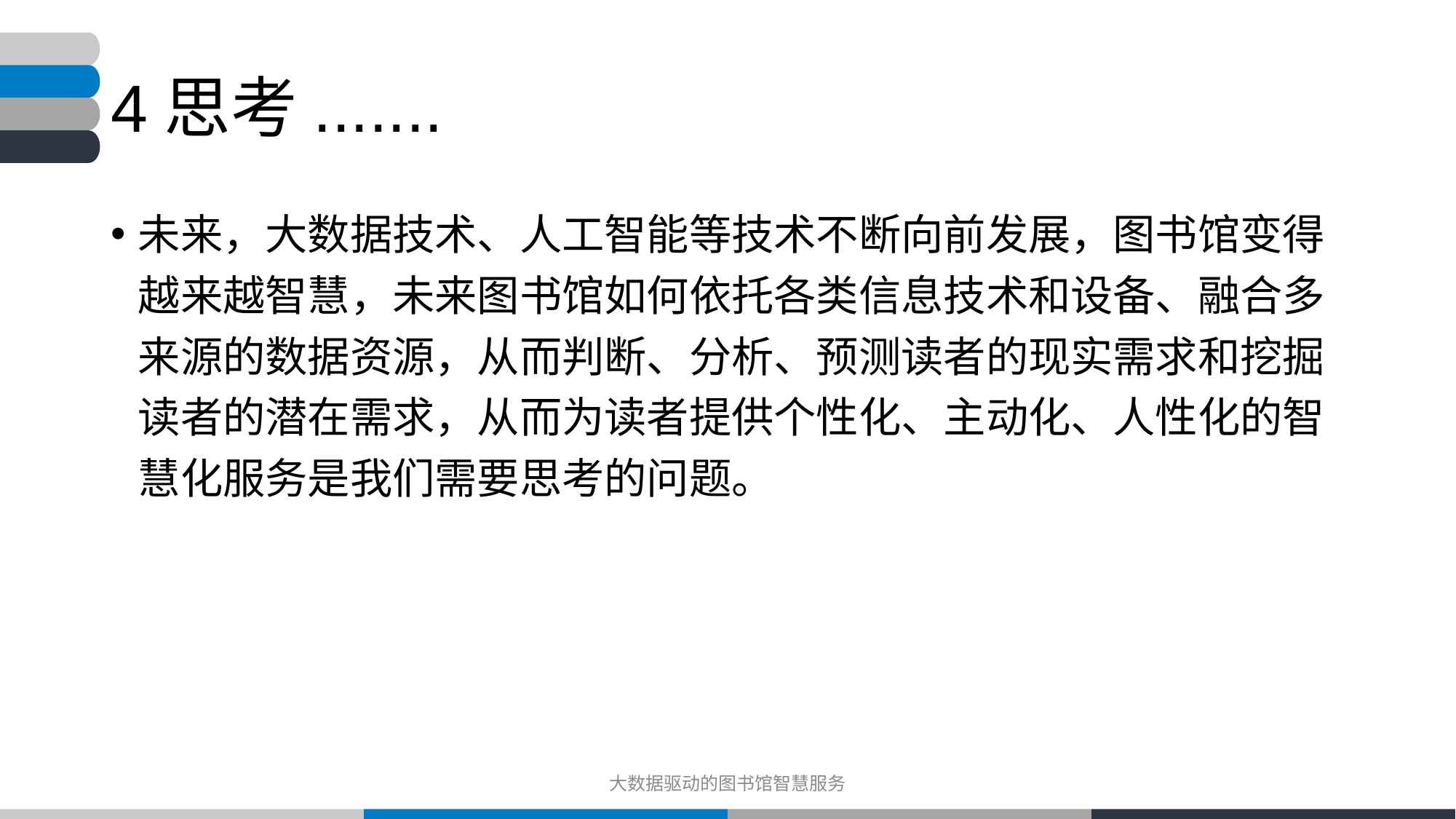

# 4思考.......
未来，大数据技术、人工智能等技术不断向前发展，图书馆变得越来越智慧，未来图书馆如何依托各类信息技术和设备、融合多来源的数据资源，从而判断、分析、预测读者的现实需求和挖掘读者的潜在需求，从而为读者提供个性化、主动化、人性化的智慧化服务是我们需要思考的问题。

大数据驱动的图书馆智慧服务
30